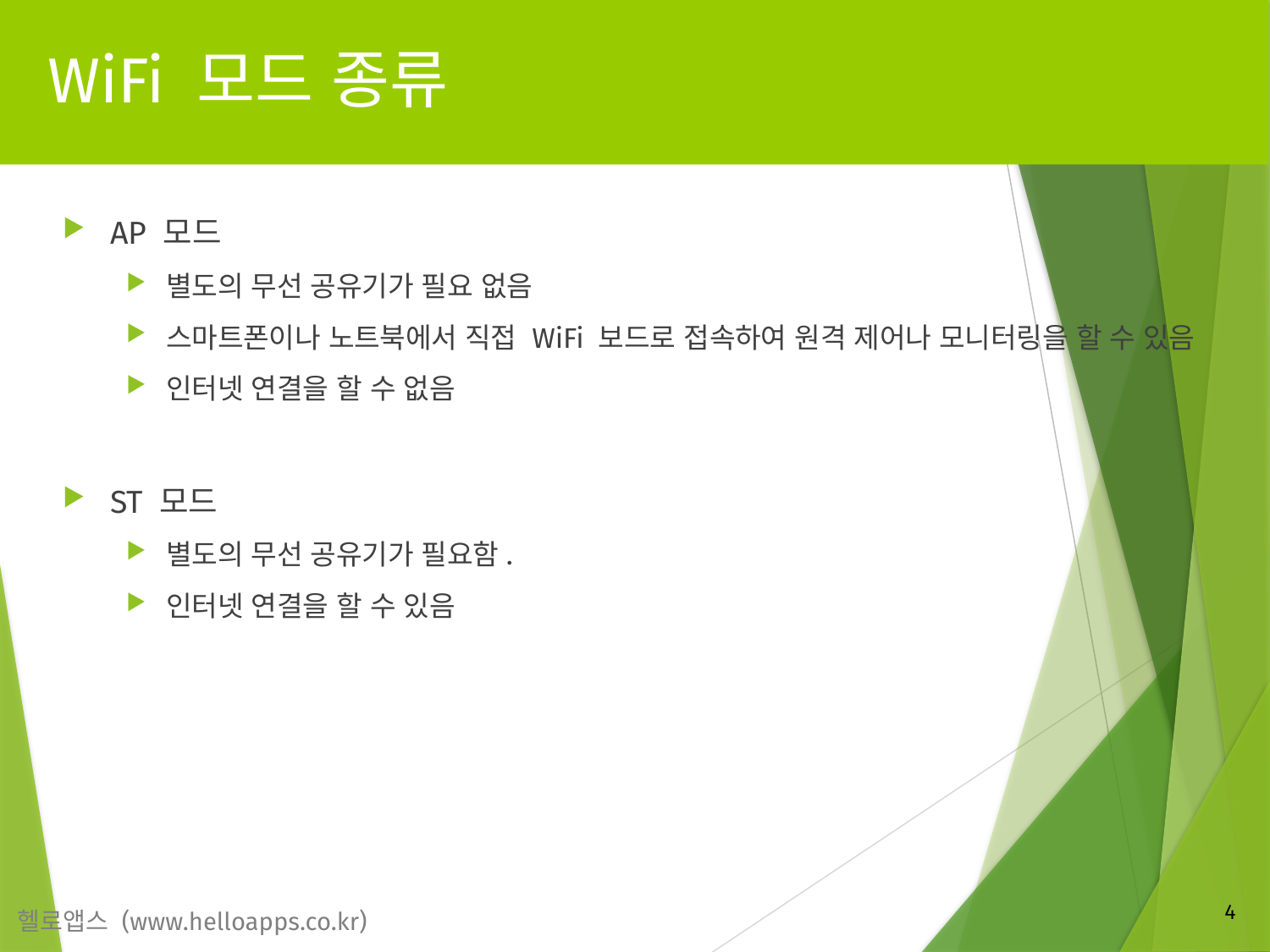

# WiFi 모드 종류
AP 모드
별도의 무선 공유기가 필요 없음
스마트폰이나 노트북에서 직접 WiFi 보드로 접속하여 원격 제어나 모니터링을 할 수 있음
인터넷 연결을 할 수 없음

ST 모드
별도의 무선 공유기가 필요함.
인터넷 연결을 할 수 있음

4